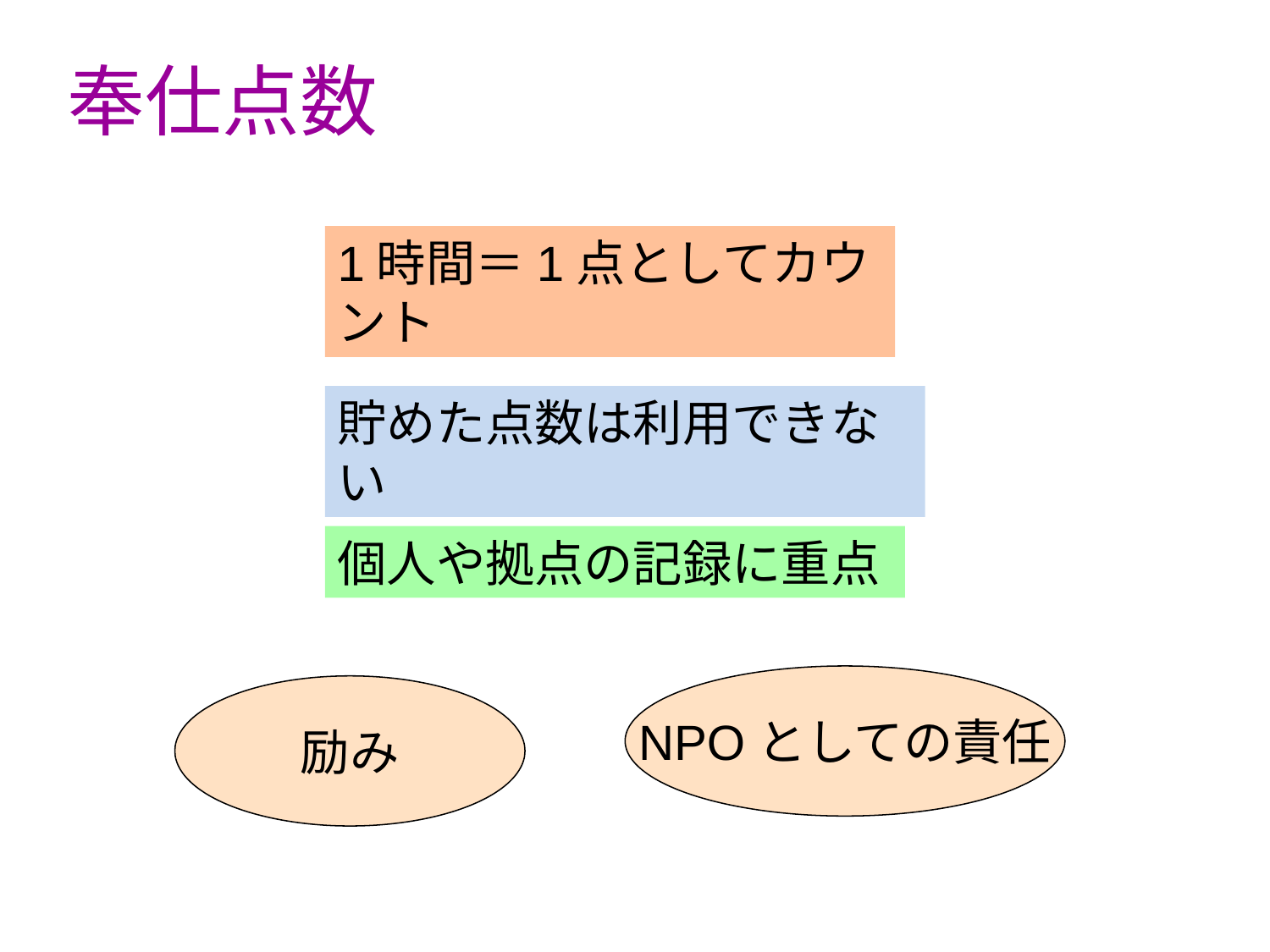

奉仕点数
1時間＝1点としてカウント
貯めた点数は利用できない
個人や拠点の記録に重点
NPOとしての責任
励み